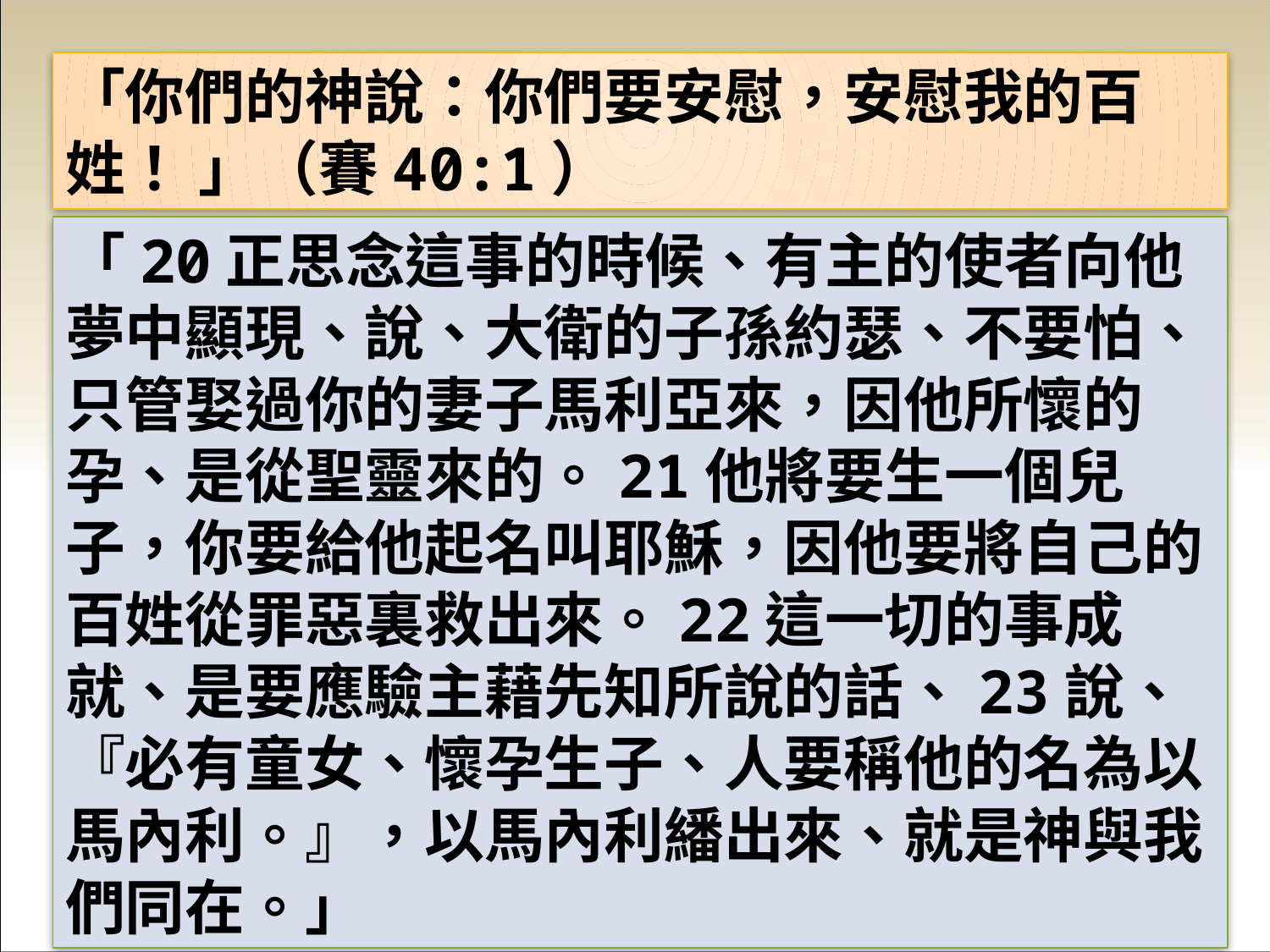

「你們的神說：你們要安慰，安慰我的百姓！ 」（賽40:1）
「20正思念這事的時候、有主的使者向他夢中顯現、說、大衛的子孫約瑟、不要怕、只管娶過你的妻子馬利亞來，因他所懷的孕、是從聖靈來的。21他將要生一個兒子，你要給他起名叫耶穌，因他要將自己的百姓從罪惡裏救出來。22這一切的事成就、是要應驗主藉先知所說的話、23說、『必有童女、懷孕生子、人要稱他的名為以馬內利。』，以馬內利繙出來、就是神與我們同在。」